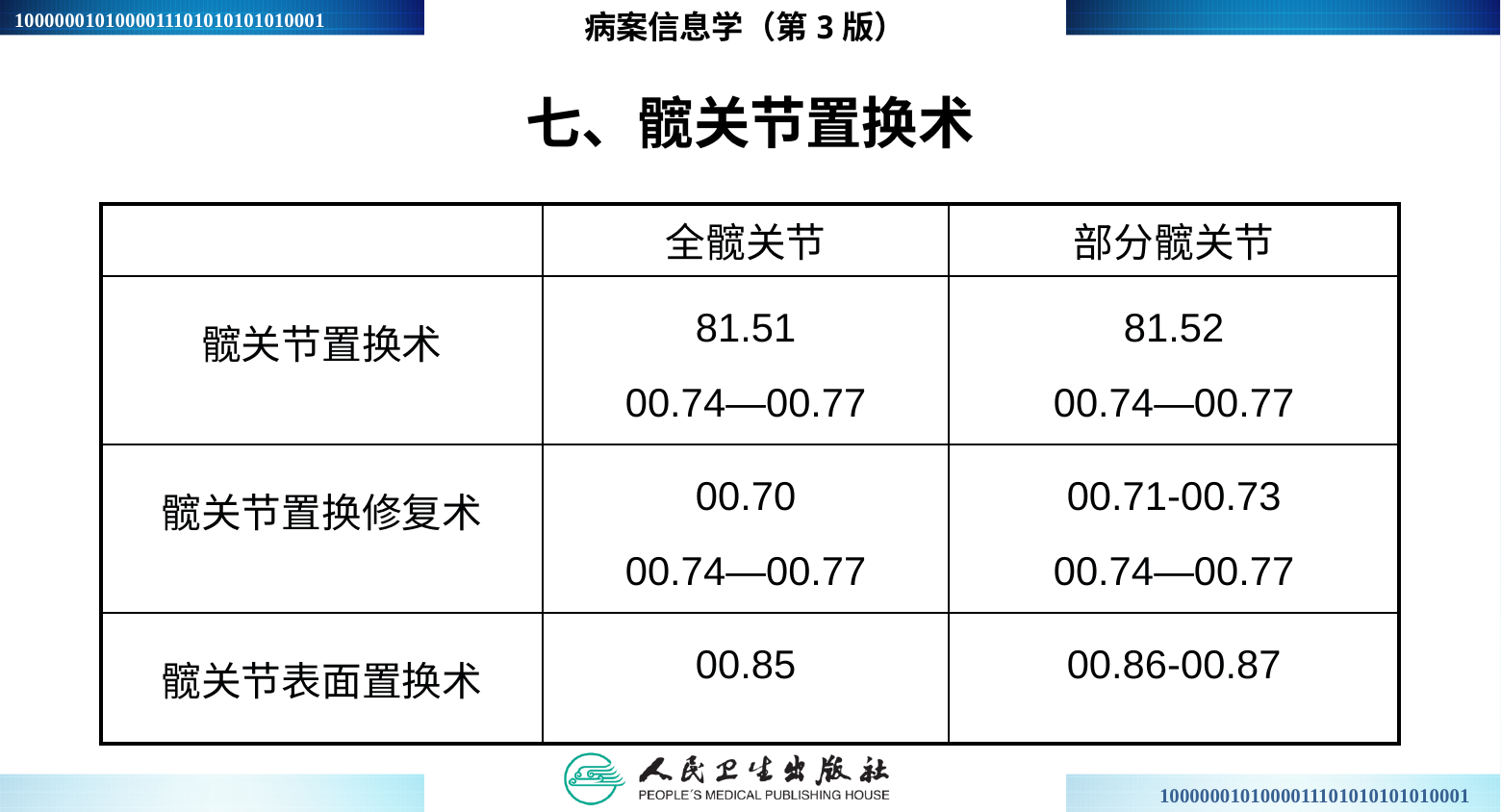

病案信息学（第3版）
# 七、髋关节置换术
|  | 全髋关节 | 部分髋关节 |
| --- | --- | --- |
| 髋关节置换术 | 81.51 00.74—00.77 | 81.52 00.74—00.77 |
| 髋关节置换修复术 | 00.70 00.74—00.77 | 00.71-00.73 00.74—00.77 |
| 髋关节表面置换术 | 00.85 | 00.86-00.87 |